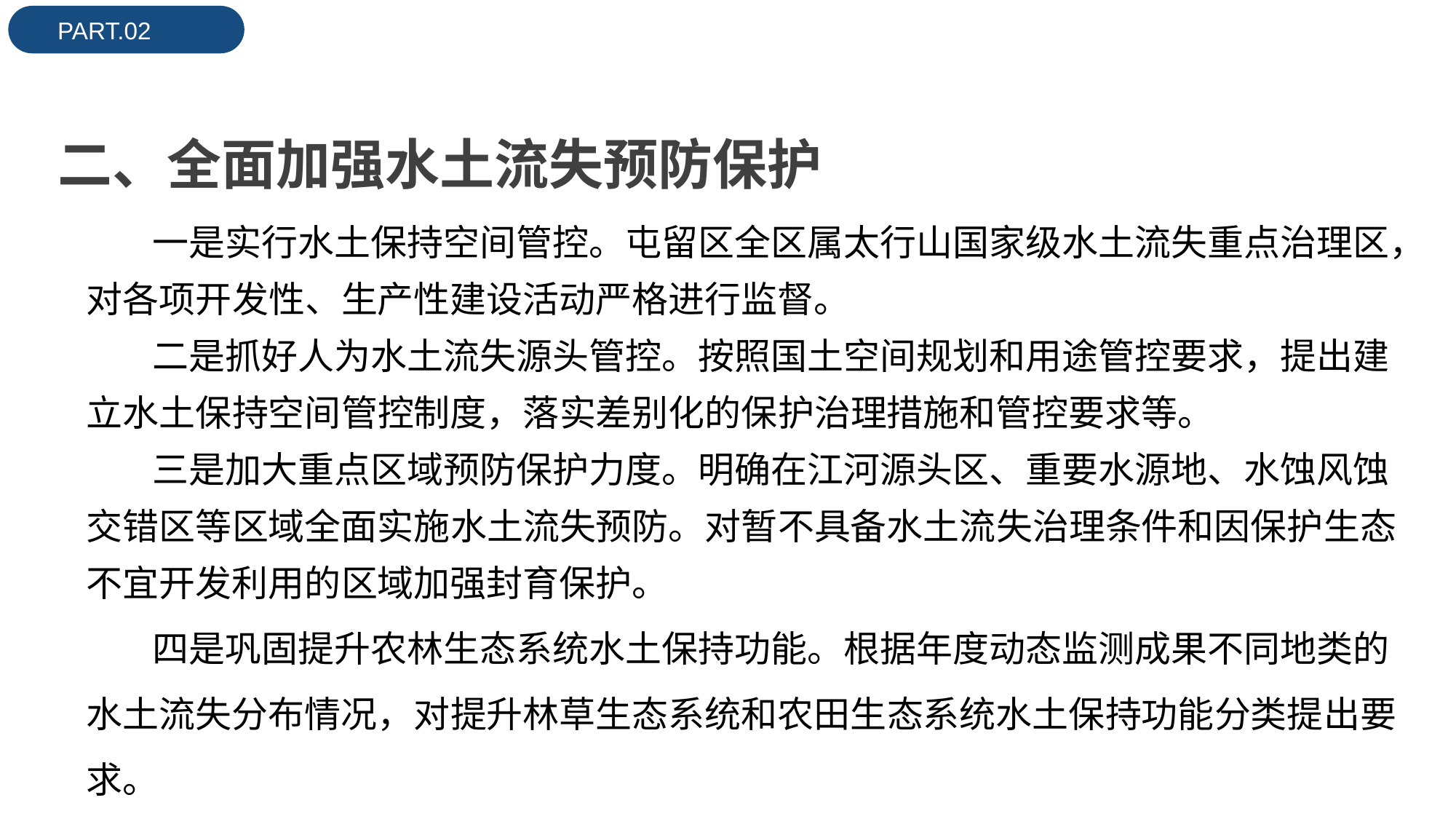

PART.02
二、全面加强水土流失预防保护
       一是实行水土保持空间管控。屯留区全区属太行山国家级水土流失重点治理区，对各项开发性、生产性建设活动严格进行监督。
       二是抓好人为水土流失源头管控。按照国土空间规划和用途管控要求，提出建立水土保持空间管控制度，落实差别化的保护治理措施和管控要求等。
       三是加大重点区域预防保护力度。明确在江河源头区、重要水源地、水蚀风蚀交错区等区域全面实施水土流失预防。对暂不具备水土流失治理条件和因保护生态不宜开发利用的区域加强封育保护。
       四是巩固提升农林生态系统水土保持功能。根据年度动态监测成果不同地类的水土流失分布情况，对提升林草生态系统和农田生态系统水土保持功能分类提出要求。